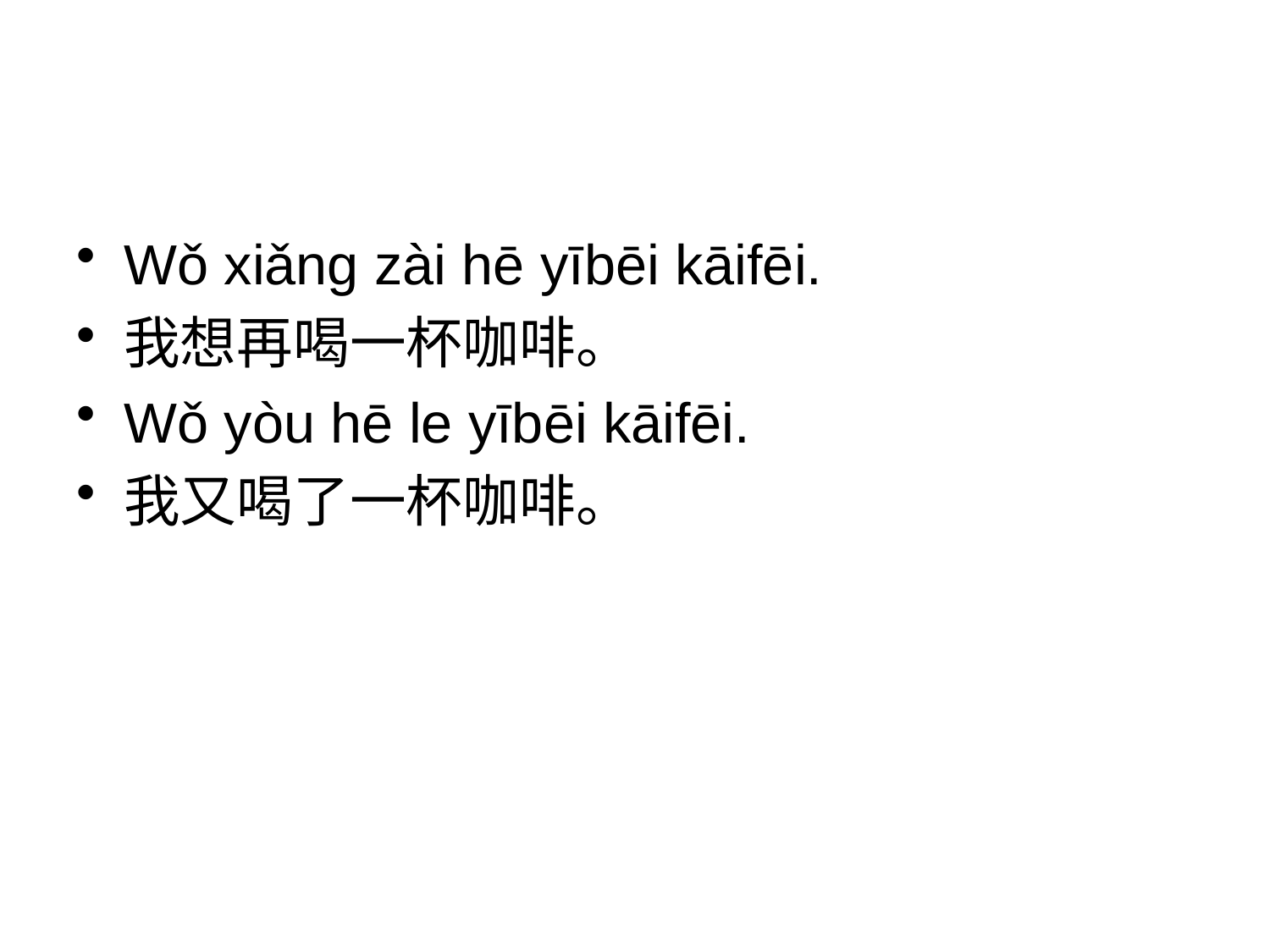

#
Wǒ xiǎng zài hē yībēi kāifēi.
我想再喝一杯咖啡。
Wǒ yòu hē le yībēi kāifēi.
我又喝了一杯咖啡。